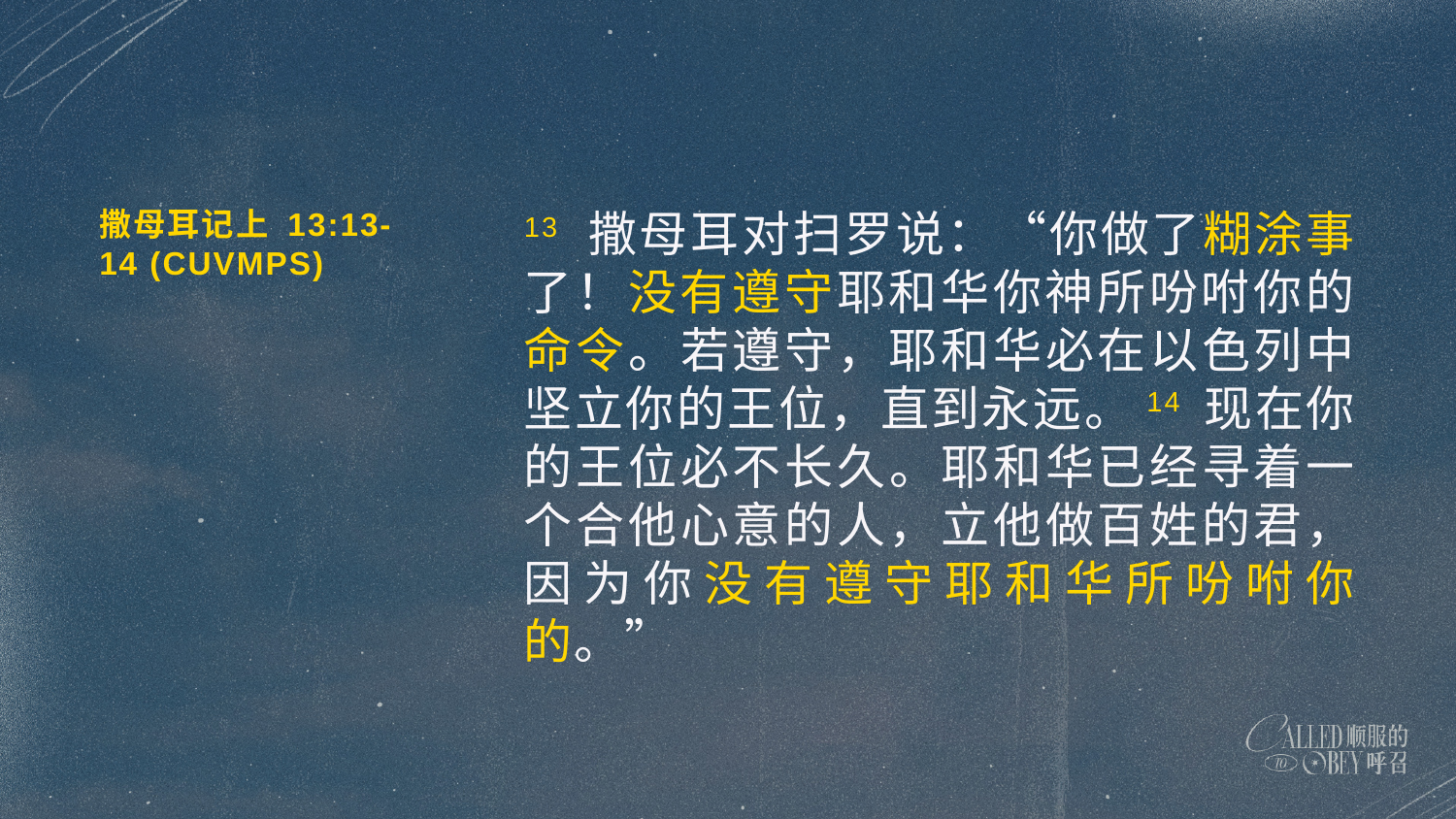

13 撒母耳对扫罗说：“你做了糊涂事了！没有遵守耶和华你神所吩咐你的命令。若遵守，耶和华必在以色列中坚立你的王位，直到永远。14 现在你的王位必不长久。耶和华已经寻着一个合他心意的人，立他做百姓的君，因为你没有遵守耶和华所吩咐你的。”
撒母耳记上 13:13-14 (CUVMPS)